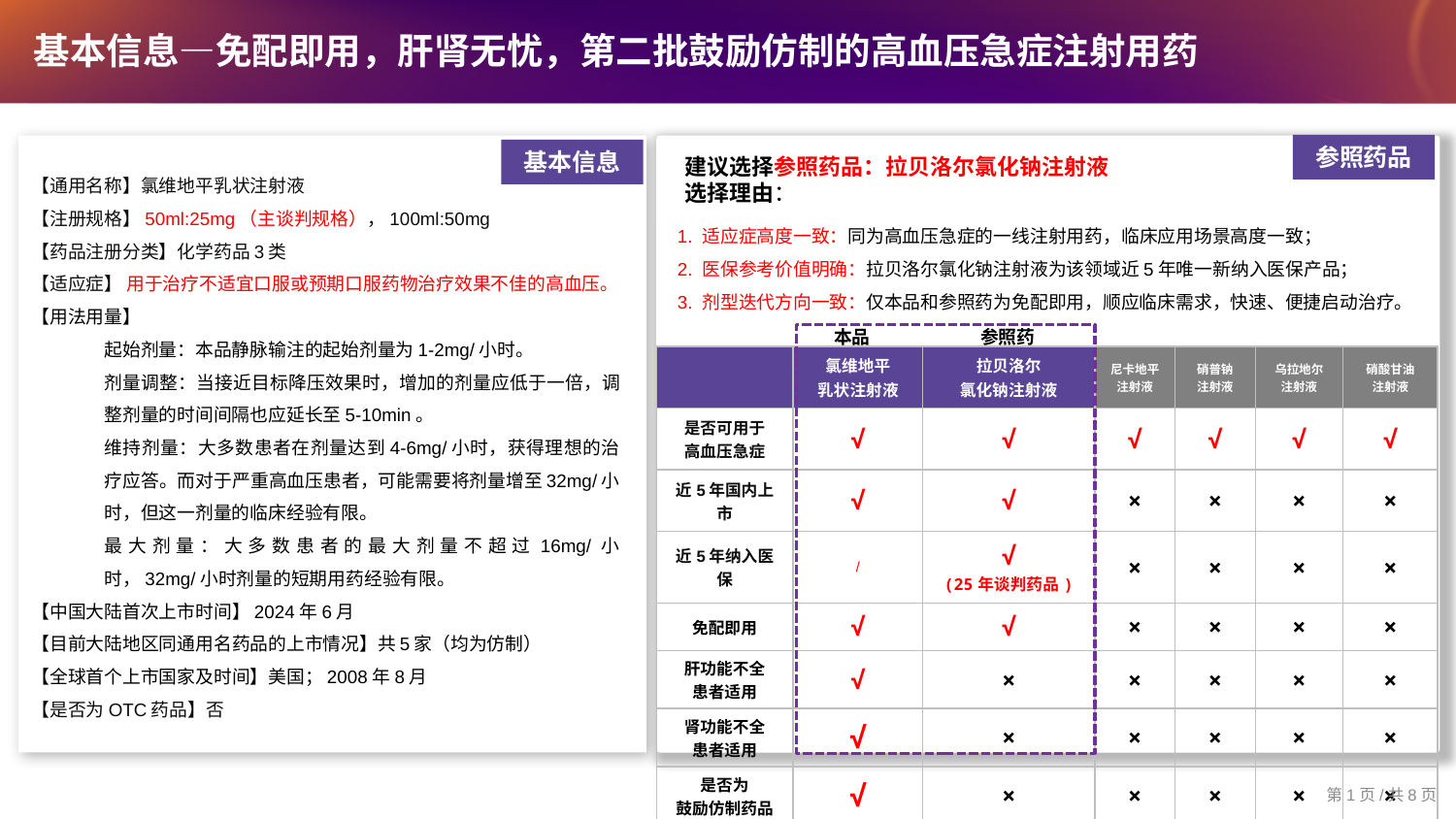

基本信息—免配即用，肝肾无忧，第二批鼓励仿制的高血压急症注射用药

参照药品

基本信息
建议选择参照药品：拉贝洛尔氯化钠注射液
选择理由：

【通用名称】氯维地平乳状注射液
【注册规格】50ml:25mg（主谈判规格），100ml:50mg
【药品注册分类】化学药品3类
【适应症】 用于治疗不适宜口服或预期口服药物治疗效果不佳的高血压。
【用法用量】
起始剂量：本品静脉输注的起始剂量为1-2mg/小时。
剂量调整：当接近目标降压效果时，增加的剂量应低于一倍，调整剂量的时间间隔也应延长至5-10min。
维持剂量：大多数患者在剂量达到4-6mg/小时，获得理想的治疗应答。而对于严重高血压患者，可能需要将剂量增至32mg/小时，但这一剂量的临床经验有限。
最大剂量：大多数患者的最大剂量不超过16mg/小时，32mg/小时剂量的短期用药经验有限。
【中国大陆首次上市时间】2024年6月
【目前大陆地区同通用名药品的上市情况】共5家（均为仿制）
【全球首个上市国家及时间】美国；2008年8月
【是否为OTC药品】否
1. 适应症高度一致：同为高血压急症的一线注射用药，临床应用场景高度一致；
2. 医保参考价值明确：拉贝洛尔氯化钠注射液为该领域近5年唯一新纳入医保产品；
3. 剂型迭代方向一致：仅本品和参照药为免配即用，顺应临床需求，快速、便捷启动治疗。
本品
参照药

|  | 氯维地平 乳状注射液 | 拉贝洛尔 氯化钠注射液 | 尼卡地平 注射液 | 硝普钠 注射液 | 乌拉地尔 注射液 | 硝酸甘油 注射液 |
| --- | --- | --- | --- | --- | --- | --- |
| 是否可用于 高血压急症 | √ | √ | √ | √ | √ | √ |
| 近5年国内上市 | √ | √ | × | × | × | × |
| 近5年纳入医保 | / | √ (25年谈判药品) | × | × | × | × |
| 免配即用 | √ | √ | × | × | × | × |
| 肝功能不全 患者适用 | √ | × | × | × | × | × |
| 肾功能不全 患者适用 | √ | × | × | × | × | × |
| 是否为 鼓励仿制药品 | √ | × | × | × | × | × |
第1页/共8页